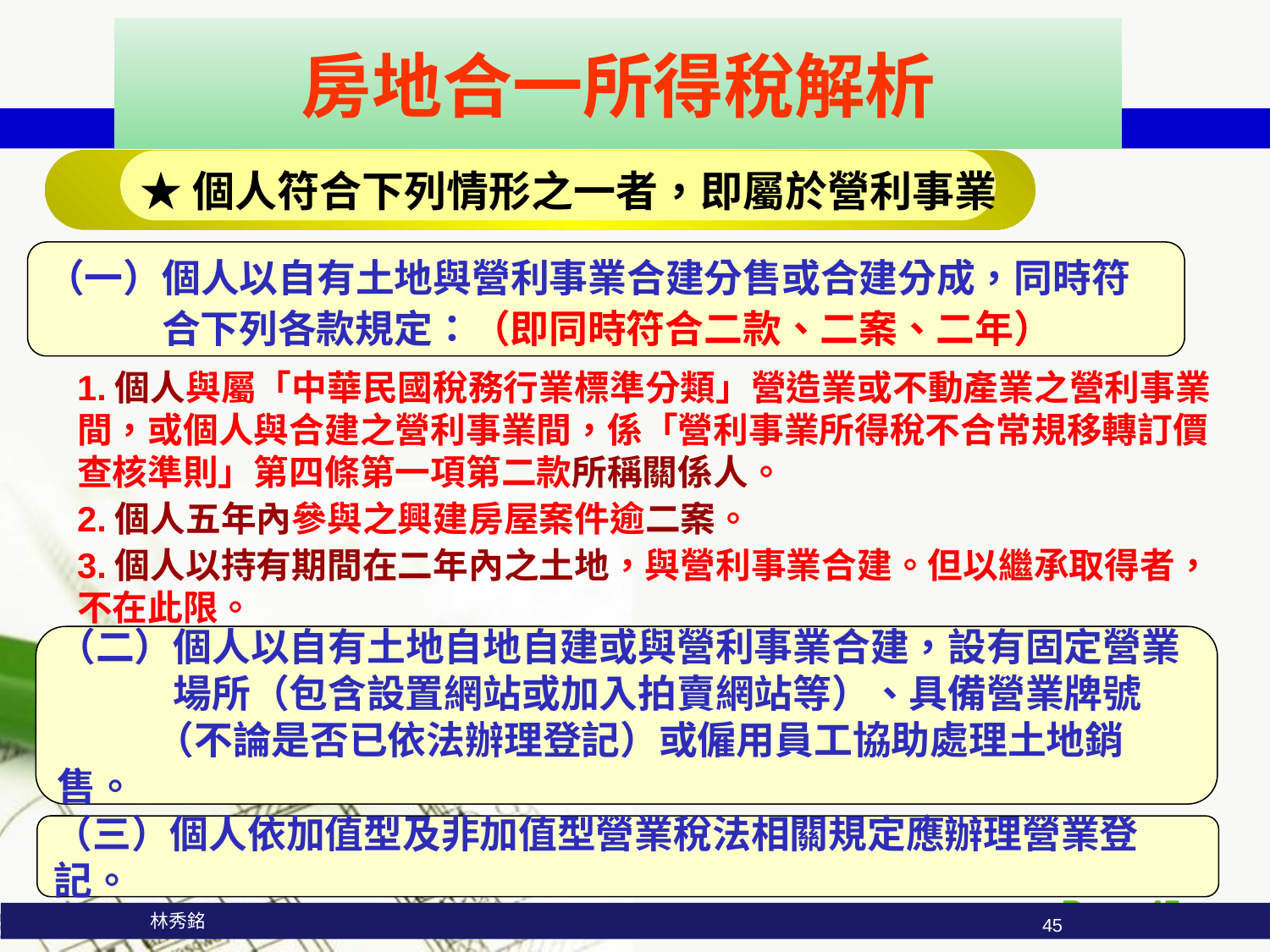

房地合一所得稅解析
#

  ★個人符合下列情形之一者，即屬於營利事業
（一）個人以自有土地與營利事業合建分售或合建分成，同時符
            合下列各款規定：（即同時符合二款、二案、二年）

1.個人與屬「中華民國稅務行業標準分類」營造業或不動產業之營利事業間，或個人與合建之營利事業間，係「營利事業所得稅不合常規移轉訂價查核準則」第四條第一項第二款所稱關係人。
2.個人五年內參與之興建房屋案件逾二案。
3.個人以持有期間在二年內之土地，與營利事業合建。但以繼承取得者，不在此限。
（二）個人以自有土地自地自建或與營利事業合建，設有固定營業
            場所（包含設置網站或加入拍賣網站等）、具備營業牌號
          （不論是否已依法辦理登記）或僱用員工協助處理土地銷售。
（三）個人依加值型及非加值型營業稅法相關規定應辦理營業登記。
                                 林秀銘
45